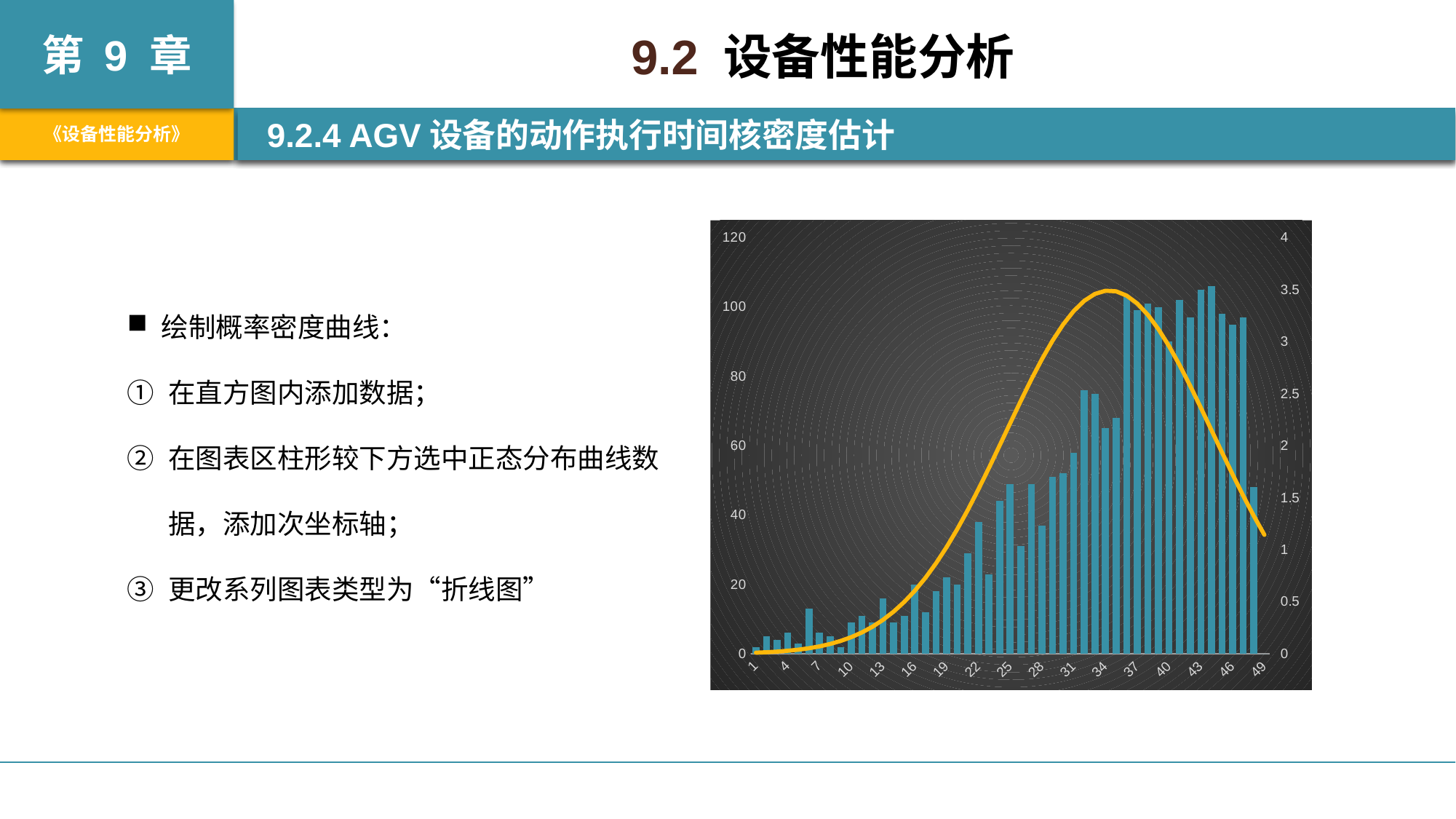

9.2 设备性能分析
  9.2.4 AGV设备的动作执行时间核密度估计

### Chart

| Category | 频率 | 正太分布曲线 |
|---|---|---|
绘制概率密度曲线：
在直方图内添加数据；
在图表区柱形较下方选中正态分布曲线数据，添加次坐标轴；
更改系列图表类型为“折线图”